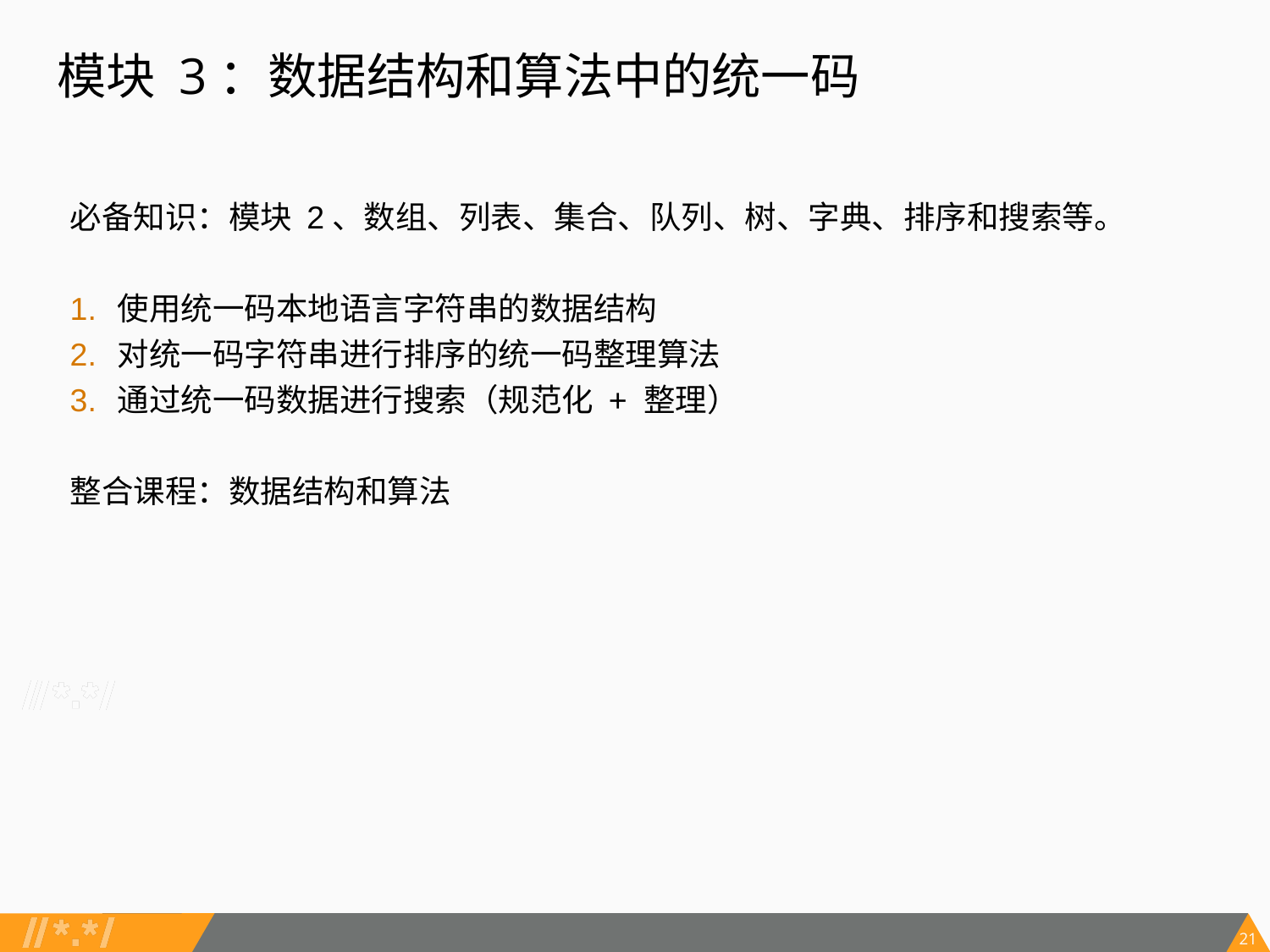

# 模块 3：数据结构和算法中的统一码
必备知识：模块 2、数组、列表、集合、队列、树、字典、排序和搜索等。

使用统一码本地语言字符串的数据结构
对统一码字符串进行排序的统一码整理算法
通过统一码数据进行搜索（规范化 + 整理）

整合课程：数据结构和算法